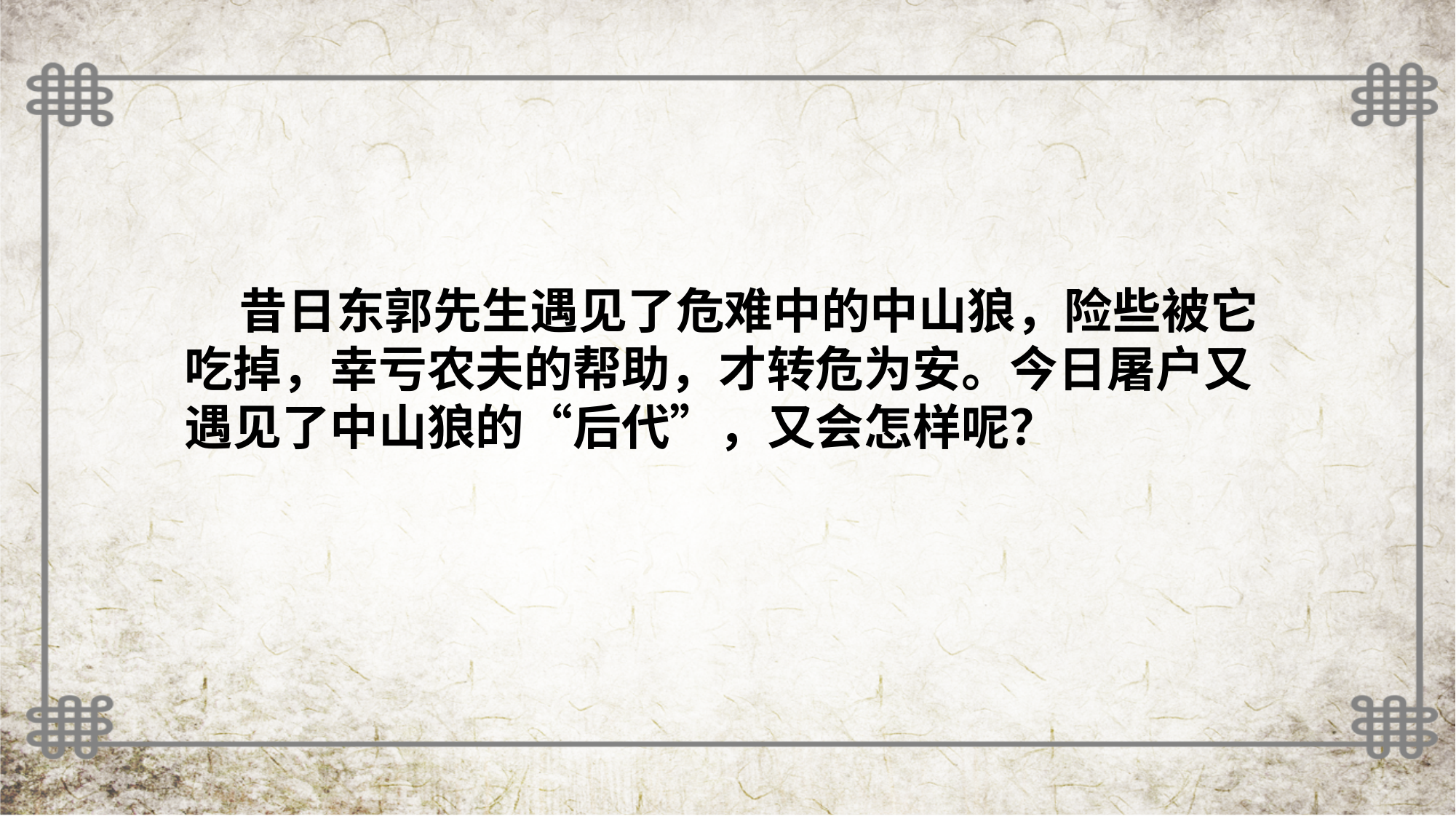

昔日东郭先生遇见了危难中的中山狼，险些被它吃掉，幸亏农夫的帮助，才转危为安。今日屠户又遇见了中山狼的“后代”，又会怎样呢？